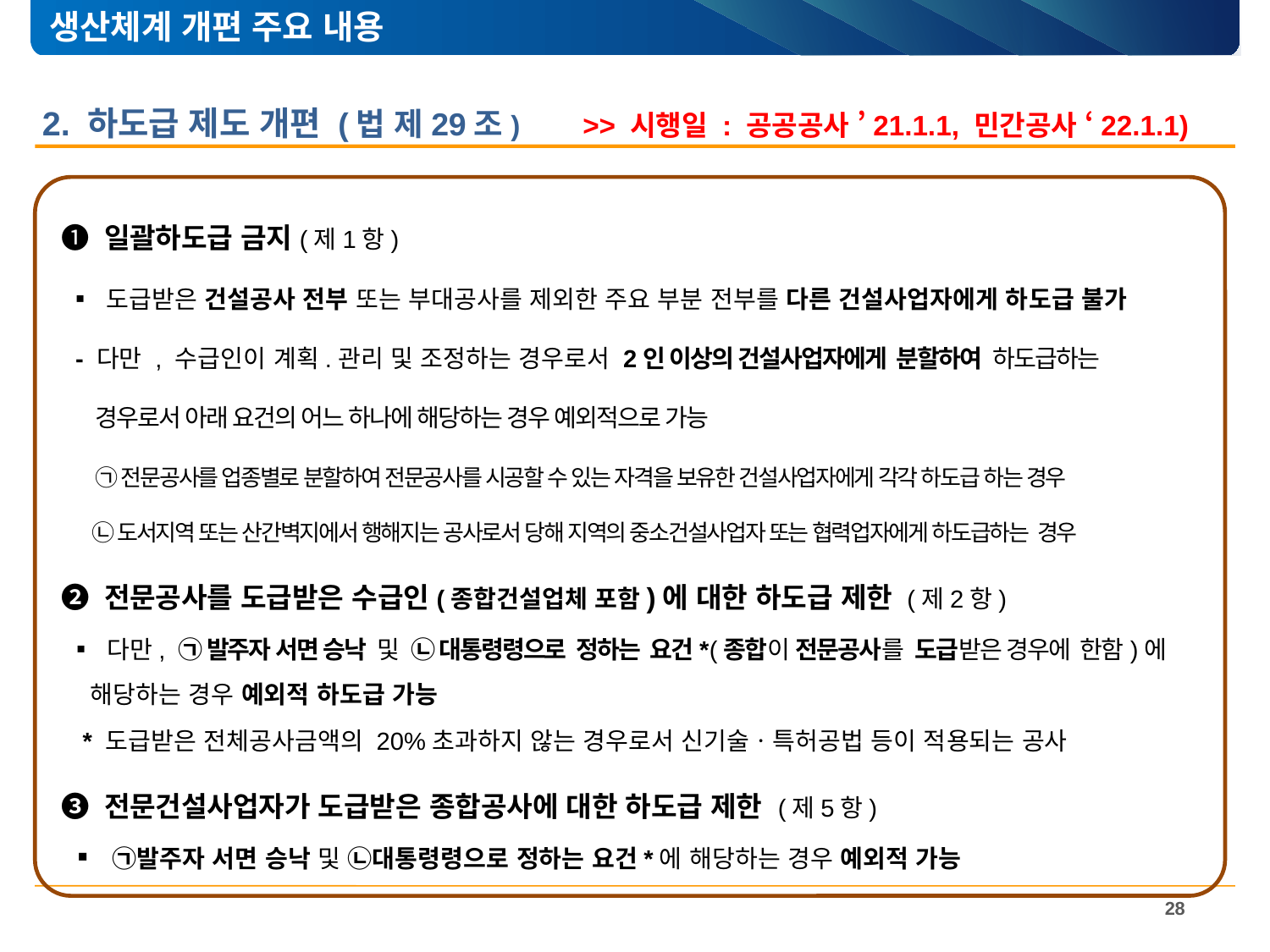

생산체계 개편 주요 내용
 2. 하도급 제도 개편 (법 제29조)        >> 시행일 : 공공공사 ’21.1.1, 민간공사 ‘22.1.1)

❶ 일괄하도급 금지(제1항)
 ▪ 도급받은 건설공사 전부 또는 부대공사를 제외한 주요 부분 전부를 다른 건설사업자에게 하도급 불가
  - 다만 , 수급인이 계획.관리 및 조정하는 경우로서 2인 이상의 건설사업자에게  분할하여  하도급하는
     경우로서 아래 요건의 어느 하나에 해당하는 경우 예외적으로 가능
     ㉠ 전문공사를 업종별로 분할하여 전문공사를 시공할 수 있는 자격을 보유한 건설사업자에게 각각 하도급 하는 경우
     ㉡ 도서지역 또는 산간벽지에서 행해지는 공사로서 당해 지역의 중소건설사업자 또는 협력업자에게 하도급하는  경우
❷ 전문공사를 도급받은 수급인(종합건설업체 포함)에 대한 하도급 제한 (제2항)
 ▪ 다만, ㉠ 발주자 서면 승낙  및  ㉡ 대통령령으로  정하는  요건*(종합이 전문공사를  도급받은 경우에  한함)에
    해당하는 경우 예외적 하도급 가능
   * 도급받은 전체공사금액의 20%초과하지 않는 경우로서 신기술ㆍ특허공법 등이 적용되는 공사
❸ 전문건설사업자가 도급받은 종합공사에 대한 하도급 제한 (제5항)
 ▪ ㉠발주자 서면 승낙 및 ㉡대통령령으로 정하는 요건*에 해당하는 경우 예외적 가능